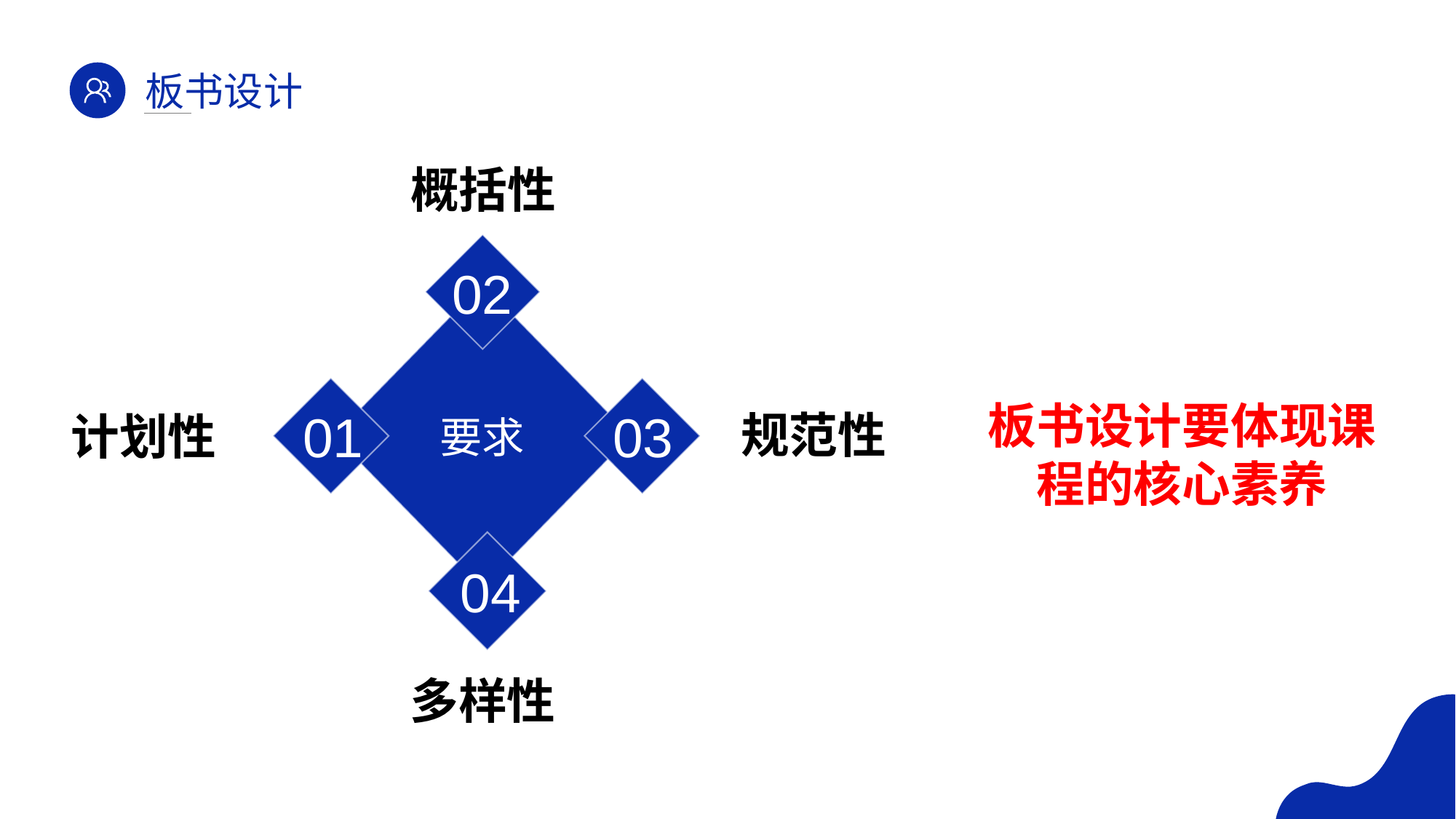

板书设计
概括性

02
要求

板书设计要体现课程的核心素养
规范性
计划性
01
03

04
多样性